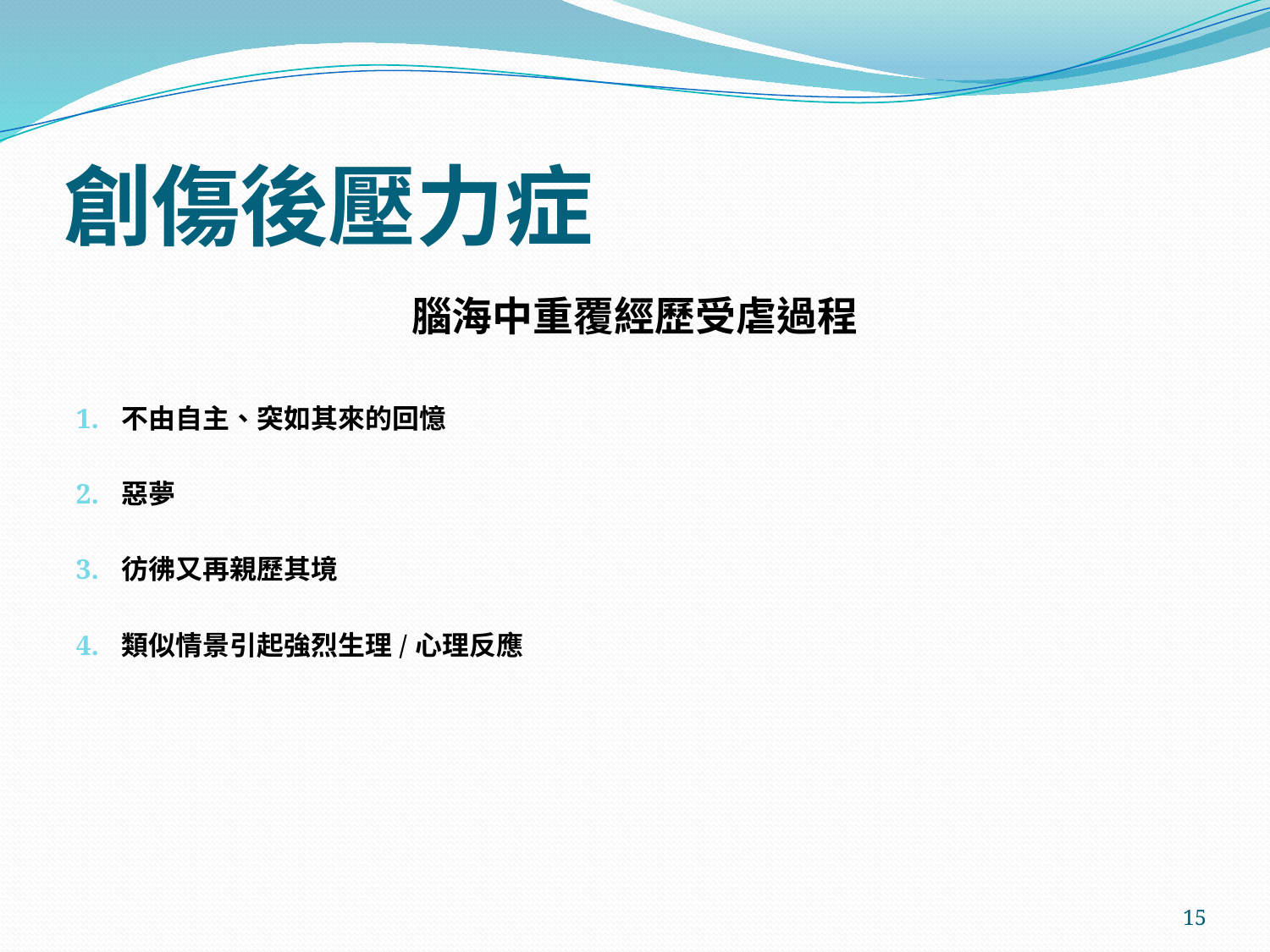

# 創傷後壓力症

腦海中重覆經歷受虐過程

1.   不由自主、突如其來的回憶

2.   惡夢

3.   彷彿又再親歷其境

4.   類似情景引起強烈生理 / 心理反應

15